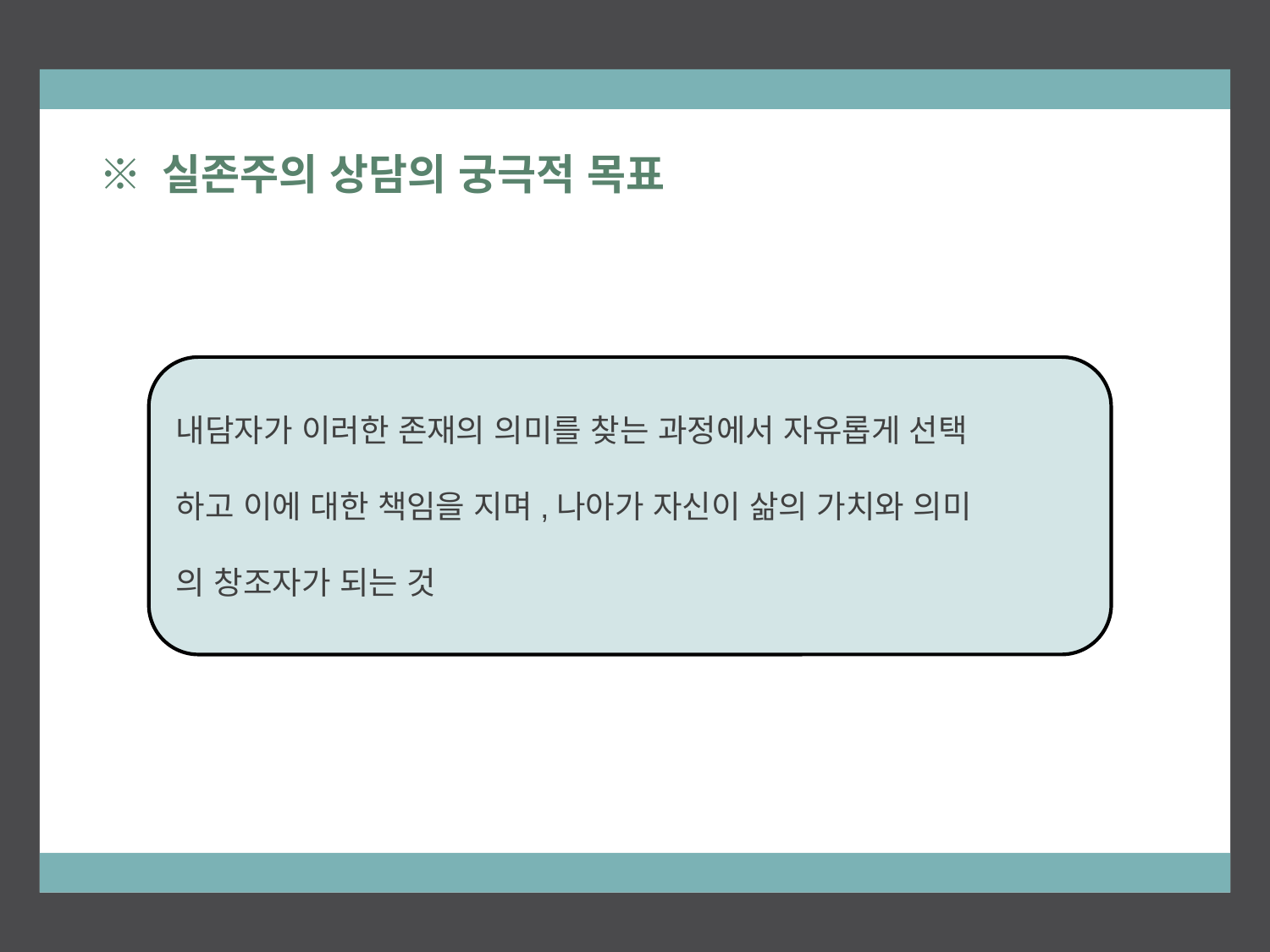

※ 실존주의 상담의 궁극적 목표
내담자가 이러한 존재의 의미를 찾는 과정에서 자유롭게 선택

하고 이에 대한 책임을 지며,나아가 자신이 삶의 가치와 의미

의 창조자가 되는 것